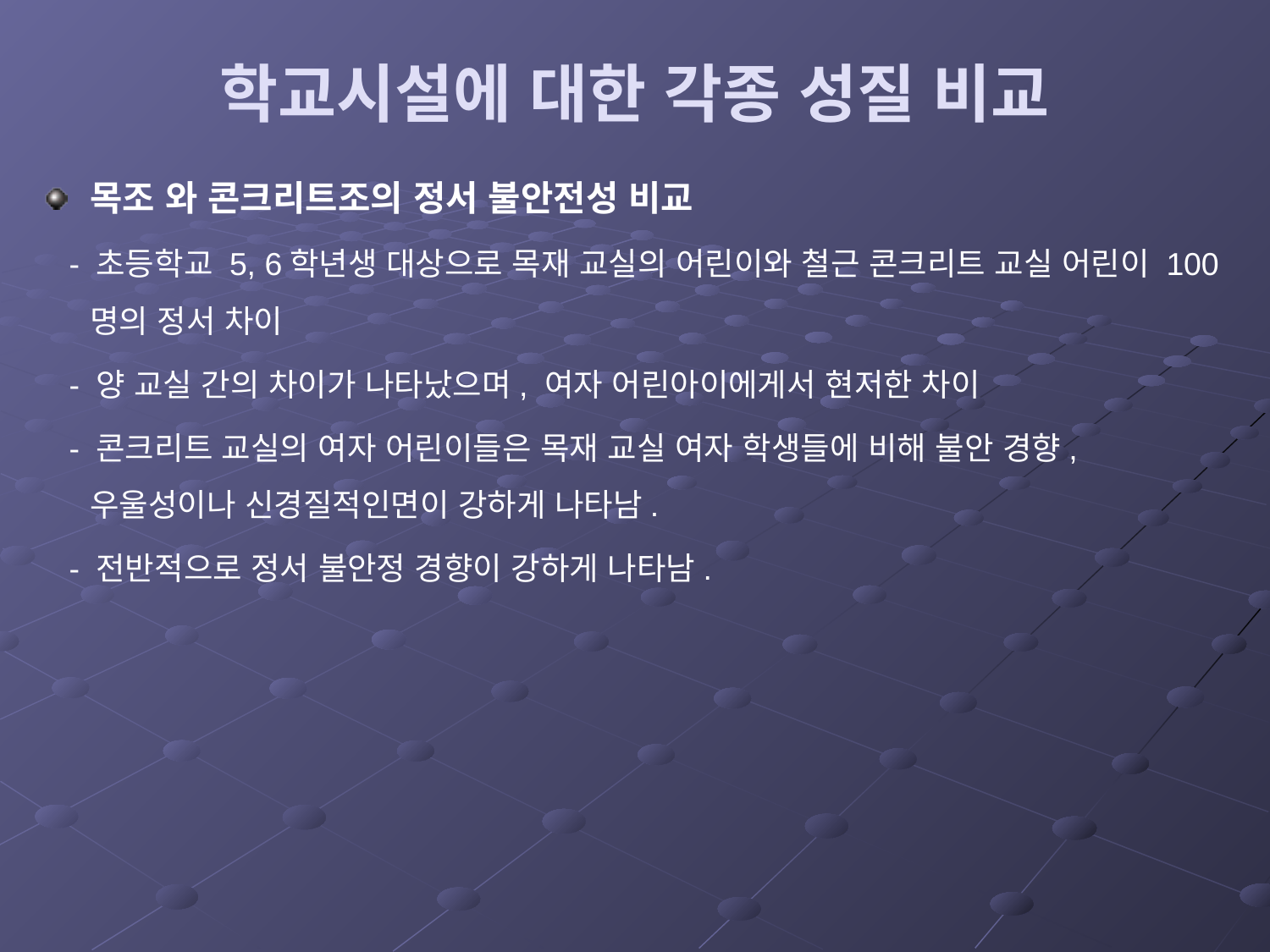

# 학교시설에 대한 각종 성질 비교
목조 와 콘크리트조의 정서 불안전성 비교
   - 초등학교 5, 6학년생 대상으로 목재 교실의 어린이와 철근 콘크리트 교실 어린이 100명의 정서 차이
   - 양 교실 간의 차이가 나타났으며, 여자 어린아이에게서 현저한 차이
   - 콘크리트 교실의 여자 어린이들은 목재 교실 여자 학생들에 비해 불안 경향, 우울성이나 신경질적인면이 강하게 나타남.
   - 전반적으로 정서 불안정 경향이 강하게 나타남.